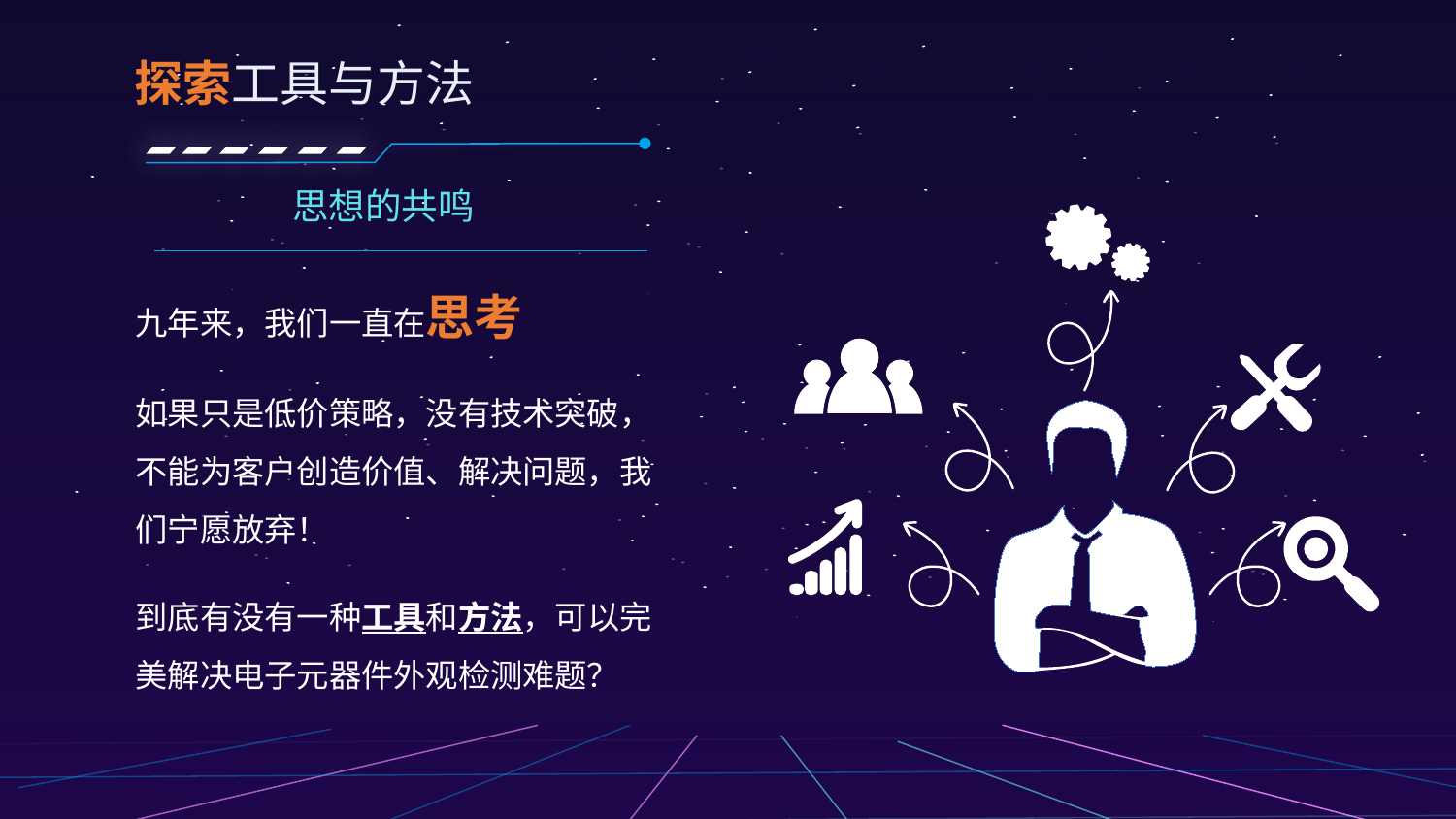

探索工具与方法

思想的共鸣

九年来，我们一直在思考

如果只是低价策略，没有技术突破，不能为客户创造价值、解决问题，我们宁愿放弃！

到底有没有一种工具和方法，可以完美解决电子元器件外观检测难题？